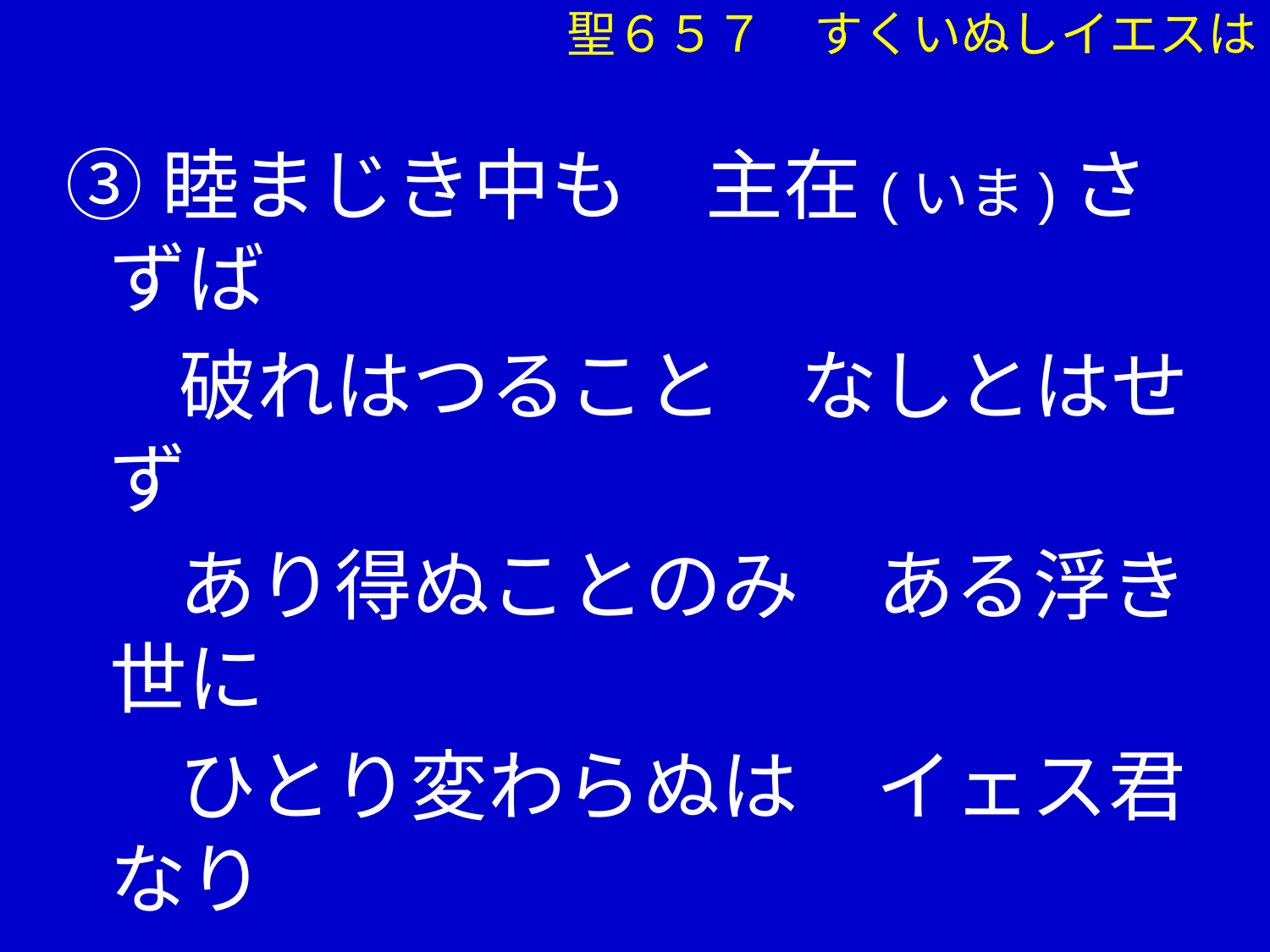

聖６５７　すくいぬしイエスは
③睦まじき中も　主在(いま)さずば
 　破れはつること　なしとはせず
 　あり得ぬことのみ　ある浮き世に
 　ひとり変わらぬは　イェス君なり